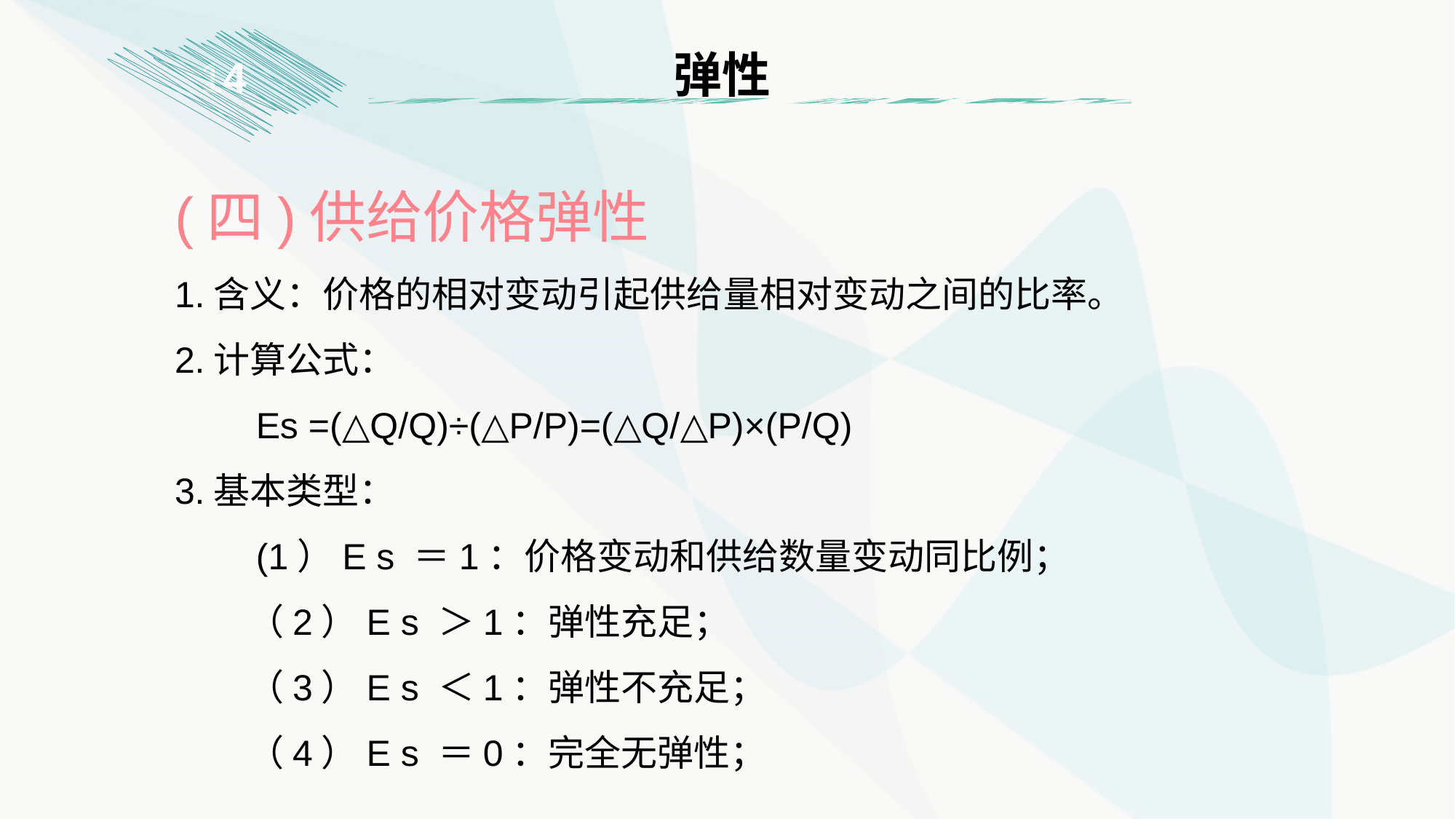

弹性
1
4
(四)供给价格弹性
1.含义：价格的相对变动引起供给量相对变动之间的比率。
2.计算公式：
　　Es =(△Q/Q)÷(△P/P)=(△Q/△P)×(P/Q)
3.基本类型：
　　(1）E s ＝1：价格变动和供给数量变动同比例；
　　（2）E s ＞1：弹性充足；
　　（3）E s ＜1：弹性不充足；
　　（4）E s ＝0：完全无弹性；